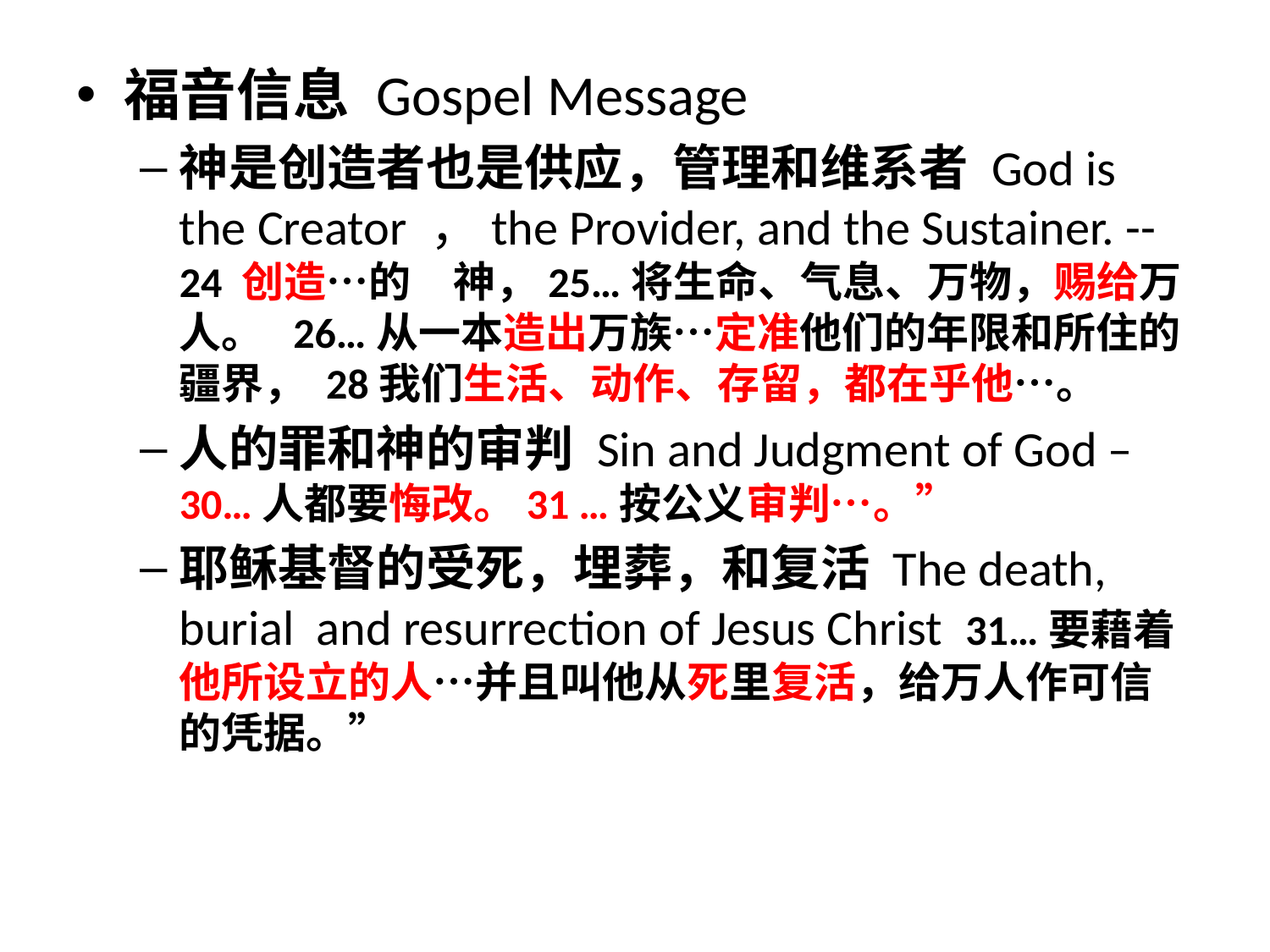

福音信息 Gospel Message
神是创造者也是供应，管理和维系者 God is the Creator ，the Provider, and the Sustainer. --24 创造…的　神，25…将生命、气息、万物，赐给万人。  26…从一本造出万族…定准他们的年限和所住的疆界， 28我们生活、动作、存留，都在乎他…。
人的罪和神的审判 Sin and Judgment of God –30…人都要悔改。31 …按公义审判…。”
耶稣基督的受死，埋葬，和复活 The death, burial  and resurrection of Jesus Christ  31…要藉着他所设立的人…并且叫他从死里复活，给万人作可信的凭据。”